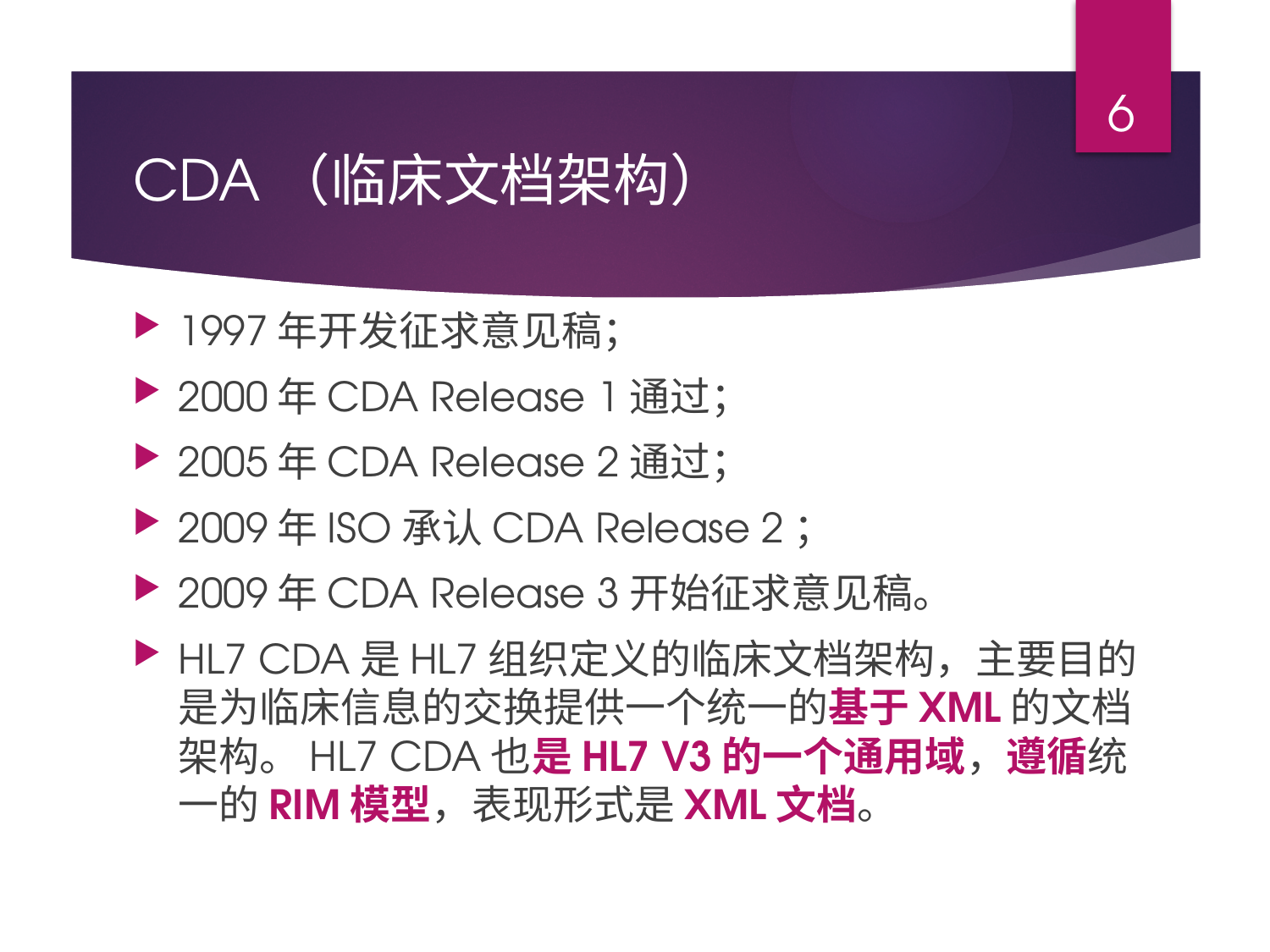

6
# CDA（临床文档架构）
1997年开发征求意见稿；
2000年CDA Release 1通过；
2005年CDA Release 2通过；
2009年ISO承认CDA Release 2；
2009年CDA Release 3开始征求意见稿。
HL7 CDA是HL7组织定义的临床文档架构，主要目的是为临床信息的交换提供一个统一的基于XML的文档架构。HL7 CDA也是HL7 V3的一个通用域，遵循统一的RIM模型，表现形式是XML文档。